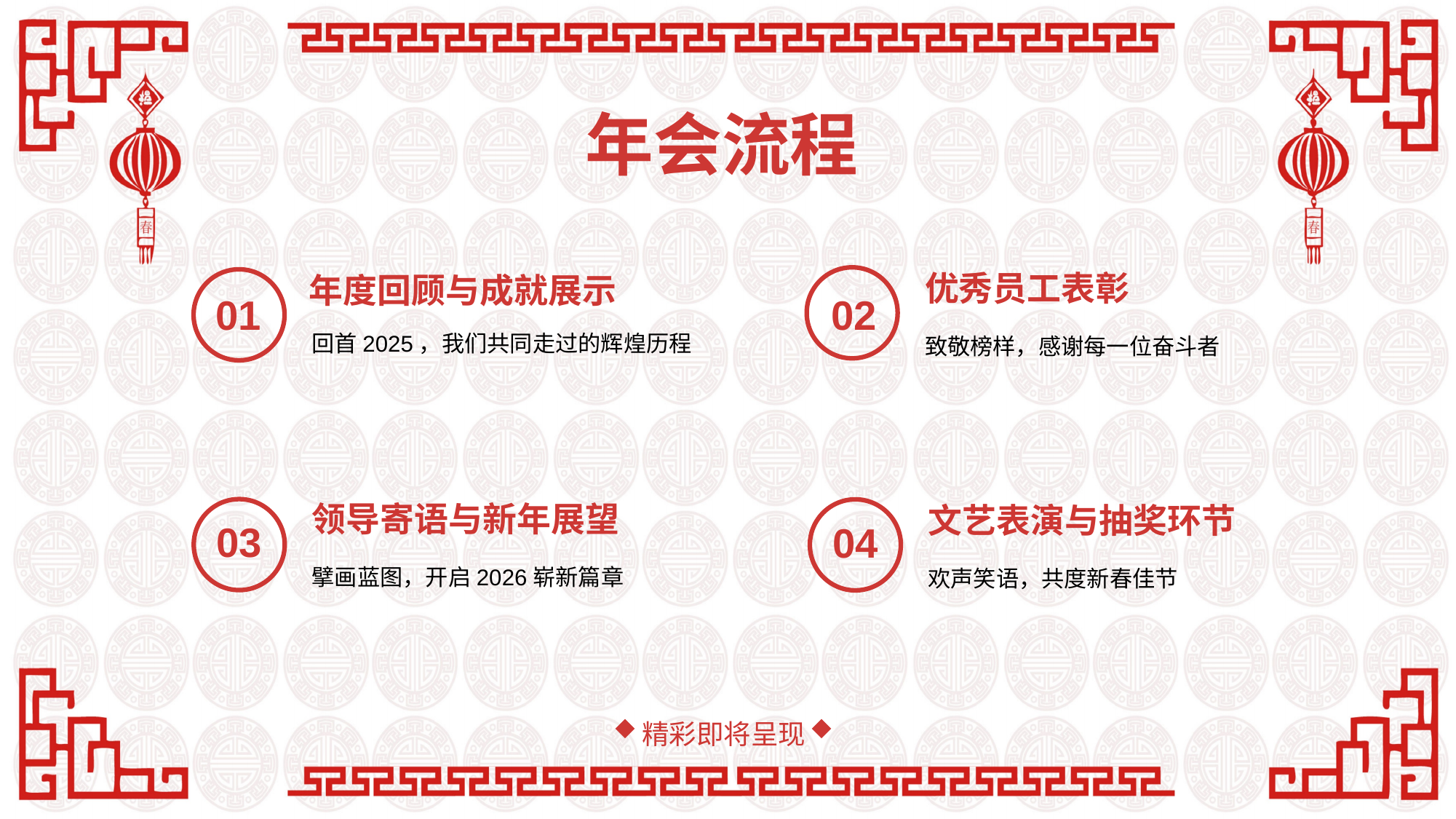

年会流程
优秀员工表彰

年度回顾与成就展示
01
02
回首2025，我们共同走过的辉煌历程
致敬榜样，感谢每一位奋斗者
领导寄语与新年展望

文艺表演与抽奖环节

03
04
擘画蓝图，开启2026崭新篇章
欢声笑语，共度新春佳节
精彩即将呈现